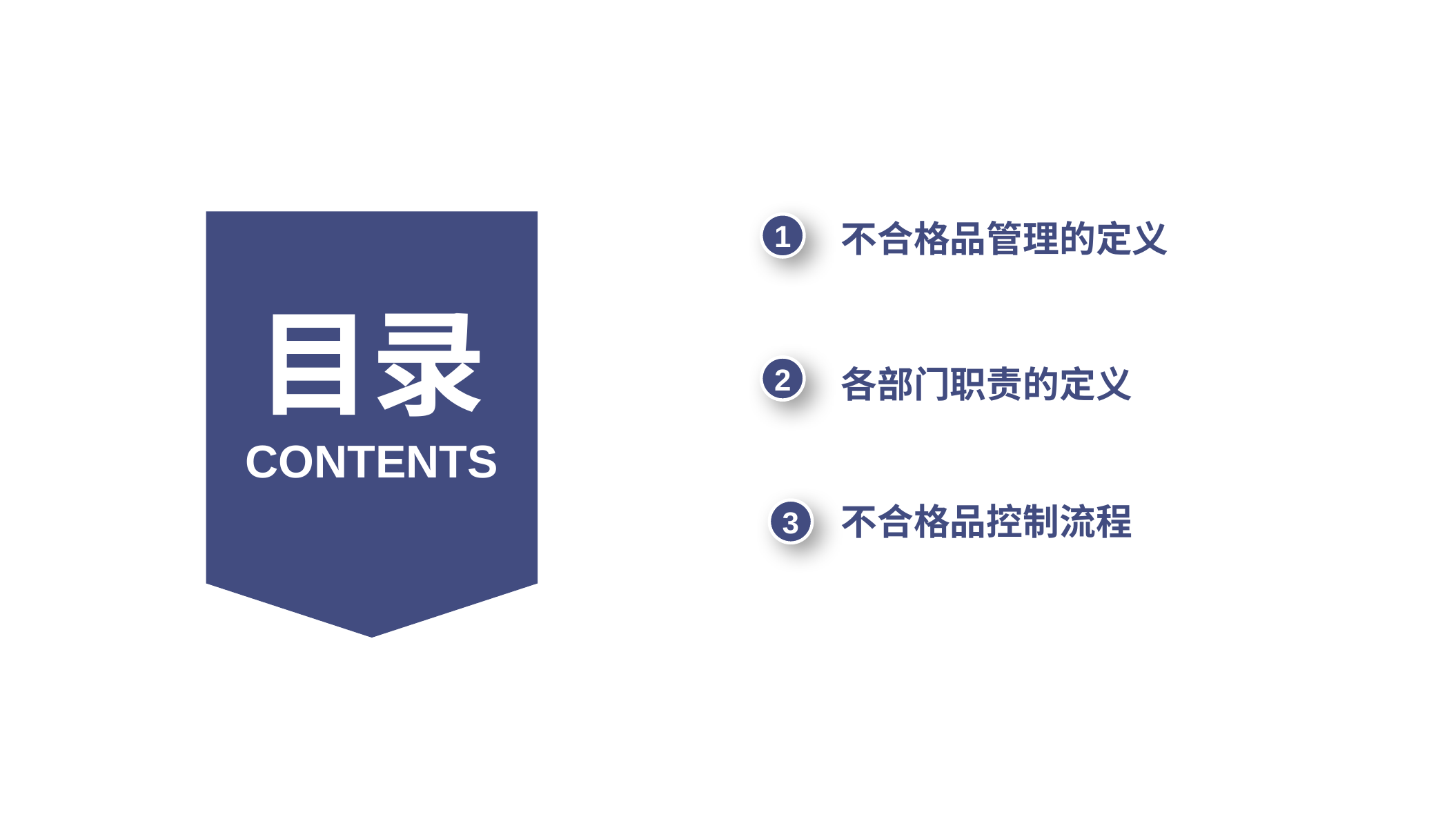

1
不合格品管理的定义
目录
2
各部门职责的定义
CONTENTS
不合格品控制流程
3